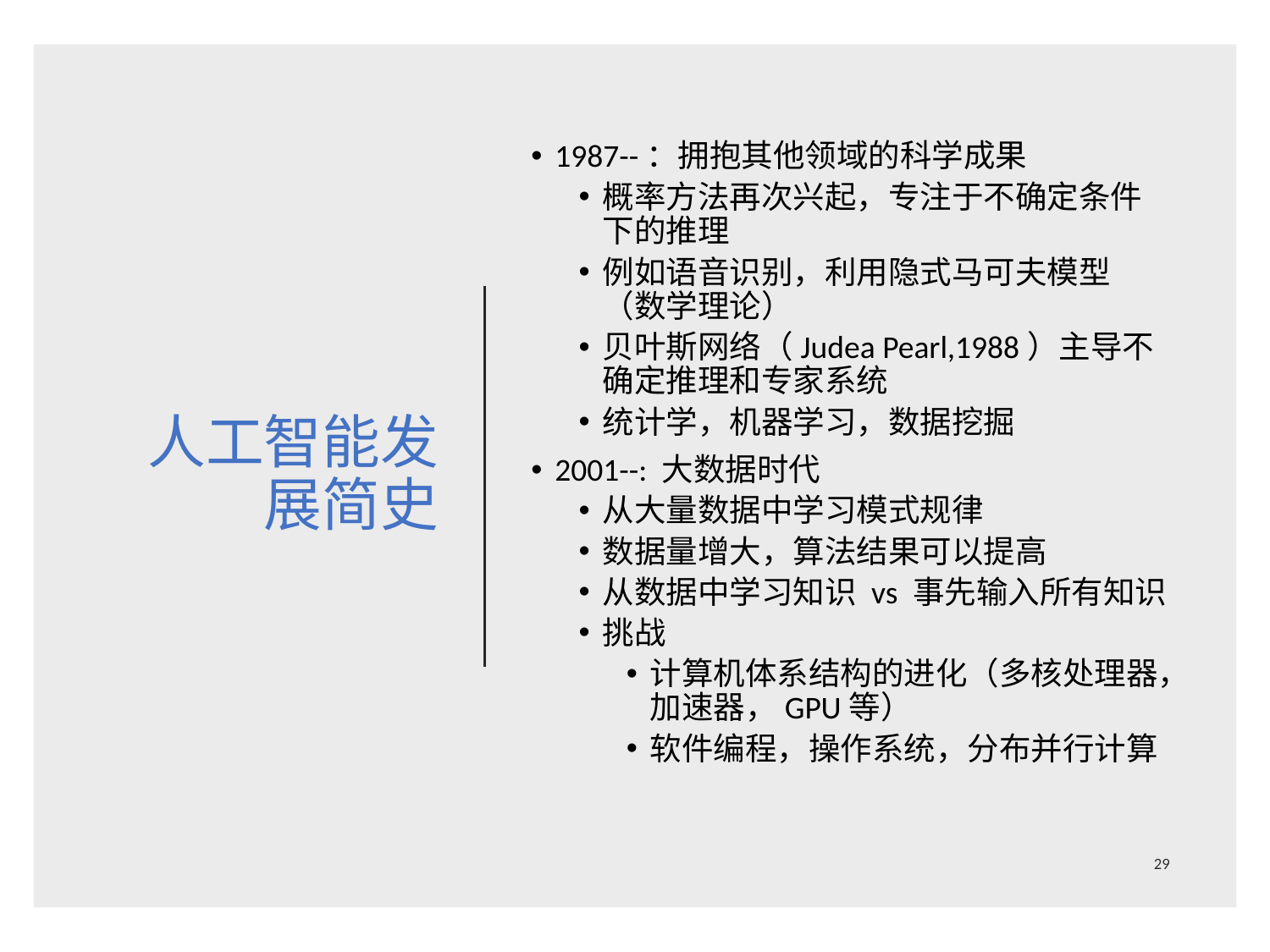

# 人工智能发展简史
1987--：拥抱其他领域的科学成果
概率方法再次兴起，专注于不确定条件下的推理
例如语音识别，利用隐式马可夫模型（数学理论）
贝叶斯网络（Judea Pearl,1988）主导不确定推理和专家系统
统计学，机器学习，数据挖掘
2001--: 大数据时代
从大量数据中学习模式规律
数据量增大，算法结果可以提高
从数据中学习知识 vs 事先输入所有知识
挑战
计算机体系结构的进化（多核处理器，加速器，GPU等）
软件编程，操作系统，分布并行计算

29